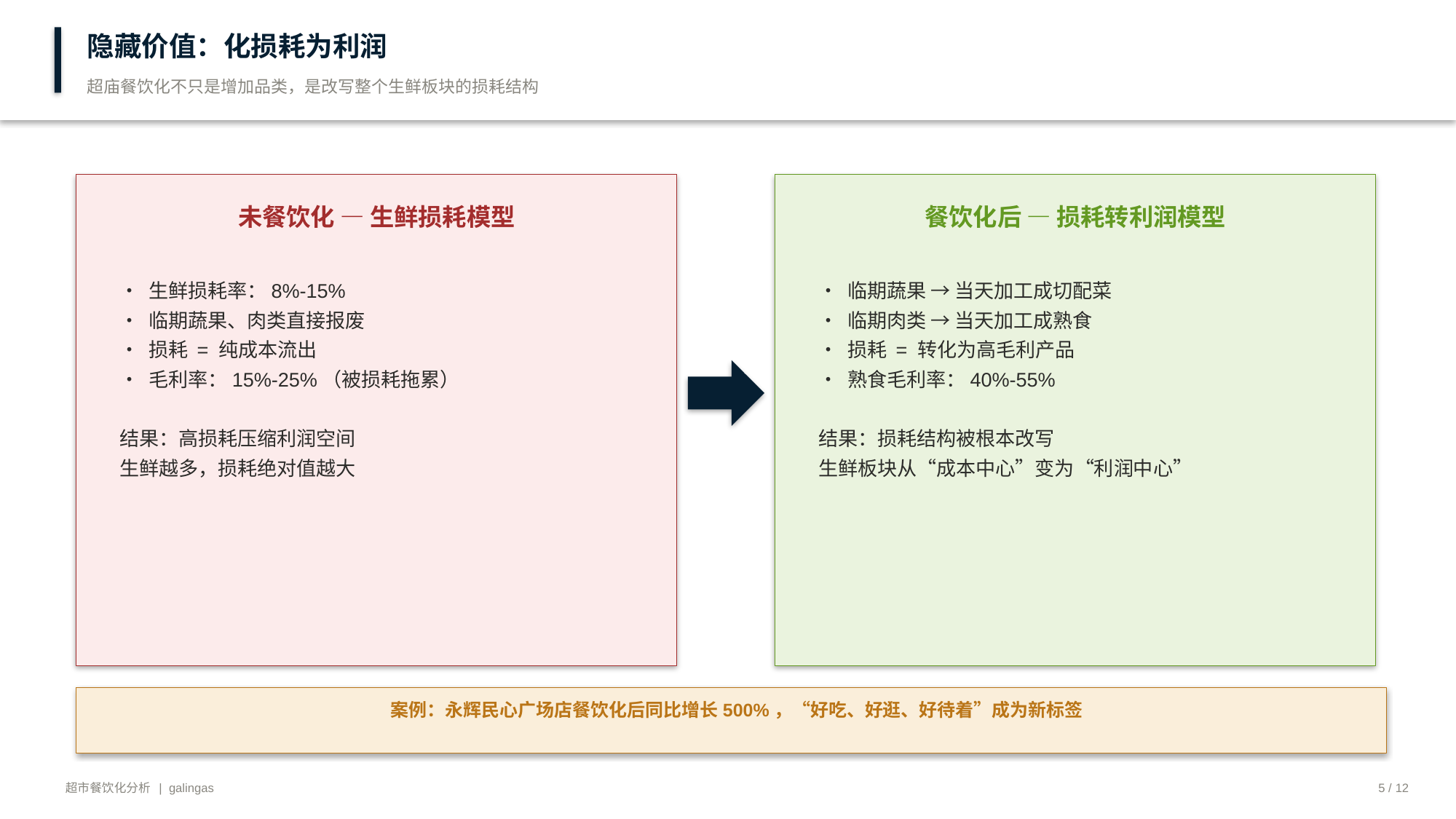

隐藏价值：化损耗为利润

超庙餐饮化不只是增加品类，是改写整个生鲜板块的损耗结构

未餐饮化 — 生鲜损耗模型
餐饮化后 — 损耗转利润模型
• 生鲜损耗率：8%-15%
• 临期蔬果、肉类直接报废
• 损耗 = 纯成本流出
• 毛利率：15%-25%（被损耗拖累）

结果：高损耗压缩利润空间
生鲜越多，损耗绝对值越大
• 临期蔬果 → 当天加工成切配菜
• 临期肉类 → 当天加工成熟食
• 损耗 = 转化为高毛利产品
• 熟食毛利率：40%-55%

结果：损耗结构被根本改写
生鲜板块从“成本中心”变为“利润中心”

案例：永辉民心广场店餐饮化后同比增长500%，“好吃、好逛、好待着”成为新标签
超市餐饮化分析  |  galingas
5 / 12